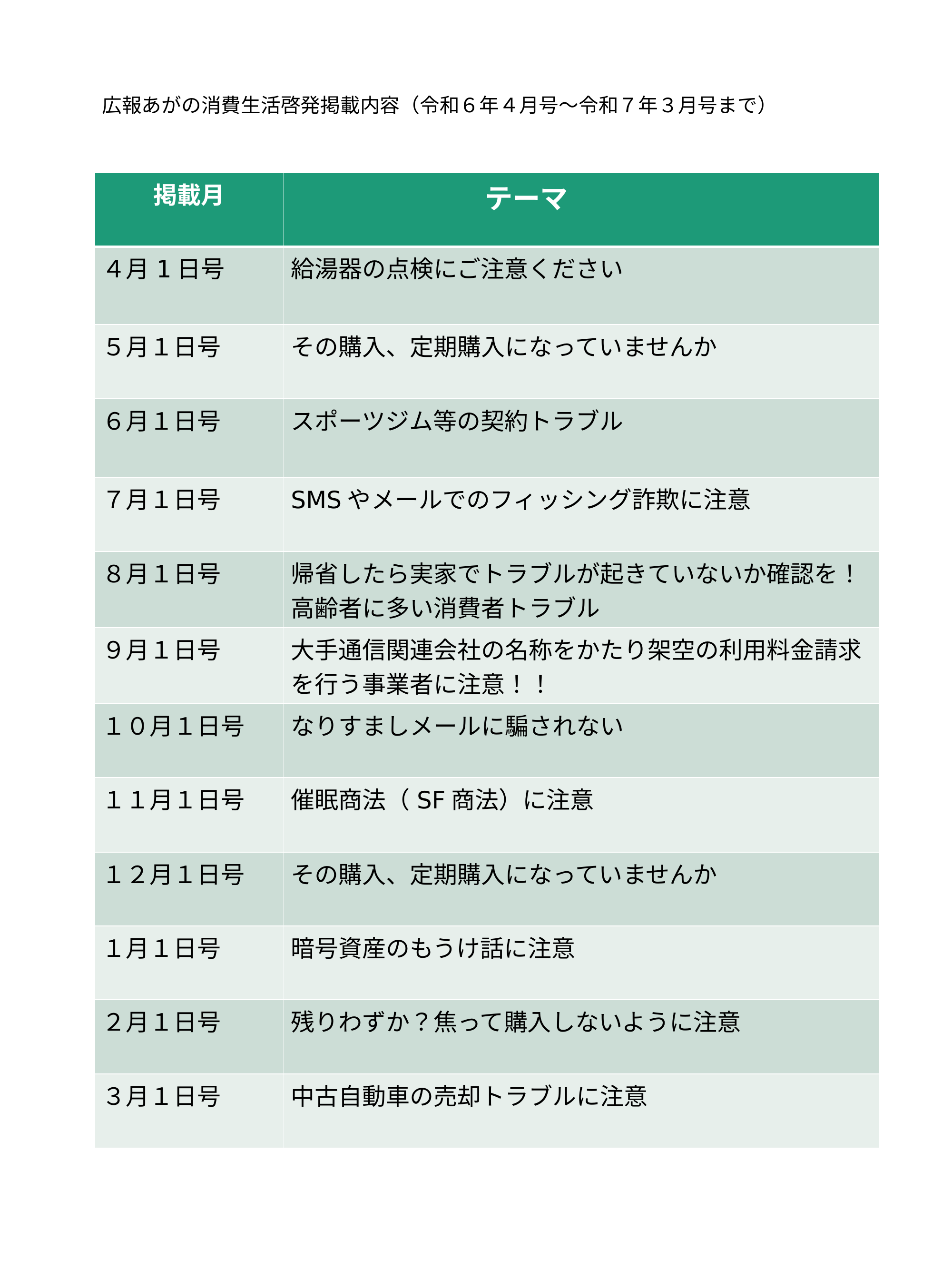

# 広報あがの消費生活啓発掲載内容（令和６年４月号～令和７年３月号まで）
| 掲載月 | テーマ |
| --- | --- |
| ４月1日号 | 給湯器の点検にご注意ください |
| ５月１日号 | その購入、定期購入になっていませんか |
| ６月１日号 | スポーツジム等の契約トラブル |
| ７月１日号 | SMSやメールでのフィッシング詐欺に注意 |
| ８月１日号 | 帰省したら実家でトラブルが起きていないか確認を！高齢者に多い消費者トラブル |
| ９月１日号 | 大手通信関連会社の名称をかたり架空の利用料金請求を行う事業者に注意！！ |
| １０月１日号 | なりすましメールに騙されない |
| １１月１日号 | 催眠商法（SF商法）に注意 |
| １２月１日号 | その購入、定期購入になっていませんか |
| １月１日号 | 暗号資産のもうけ話に注意 |
| ２月１日号 | 残りわずか？焦って購入しないように注意 |
| ３月１日号 | 中古自動車の売却トラブルに注意 |